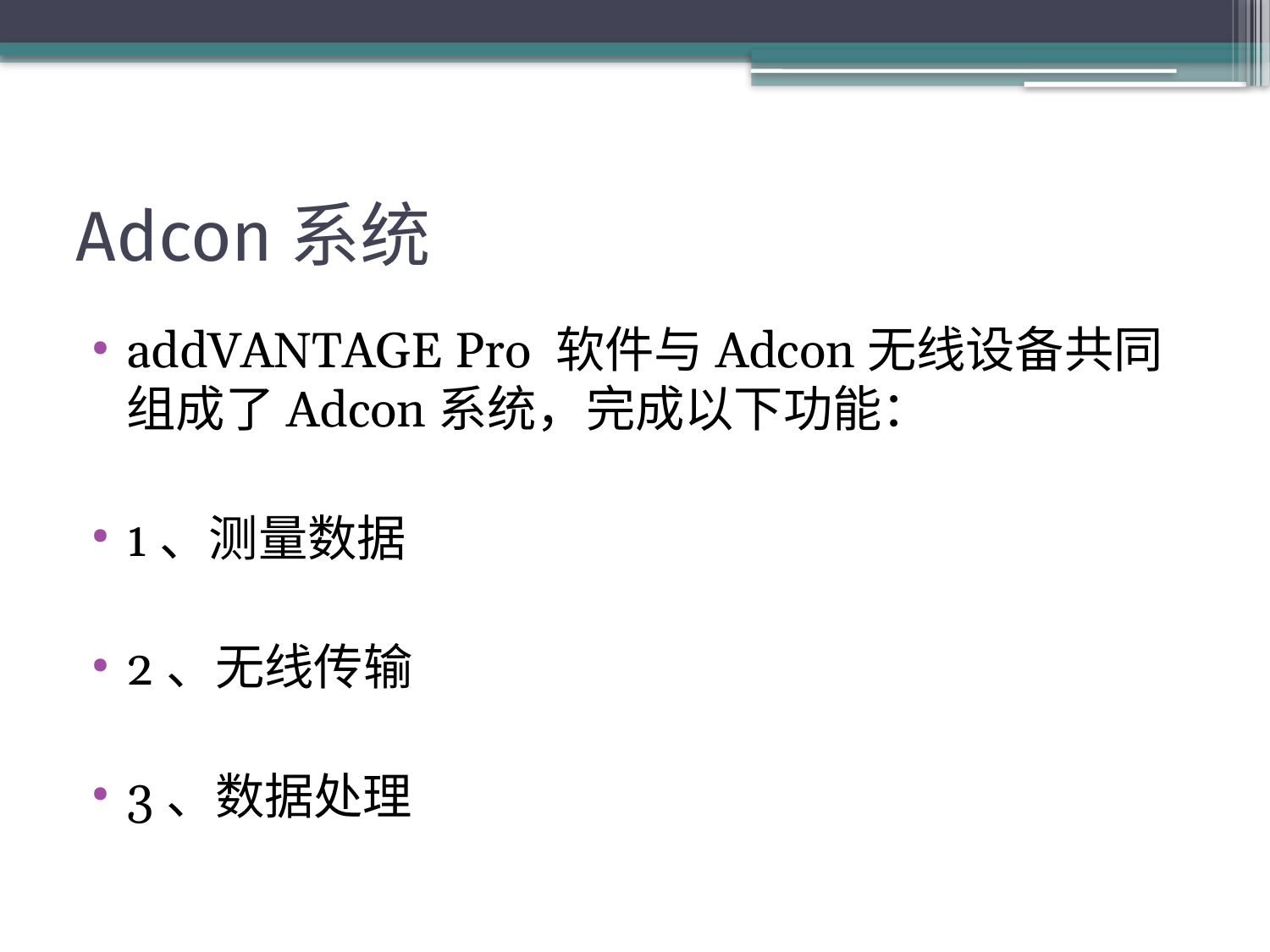

# Adcon系统
addVANTAGE Pro 软件与Adcon无线设备共同组成了Adcon系统，完成以下功能：

1、测量数据

2、无线传输

3、数据处理